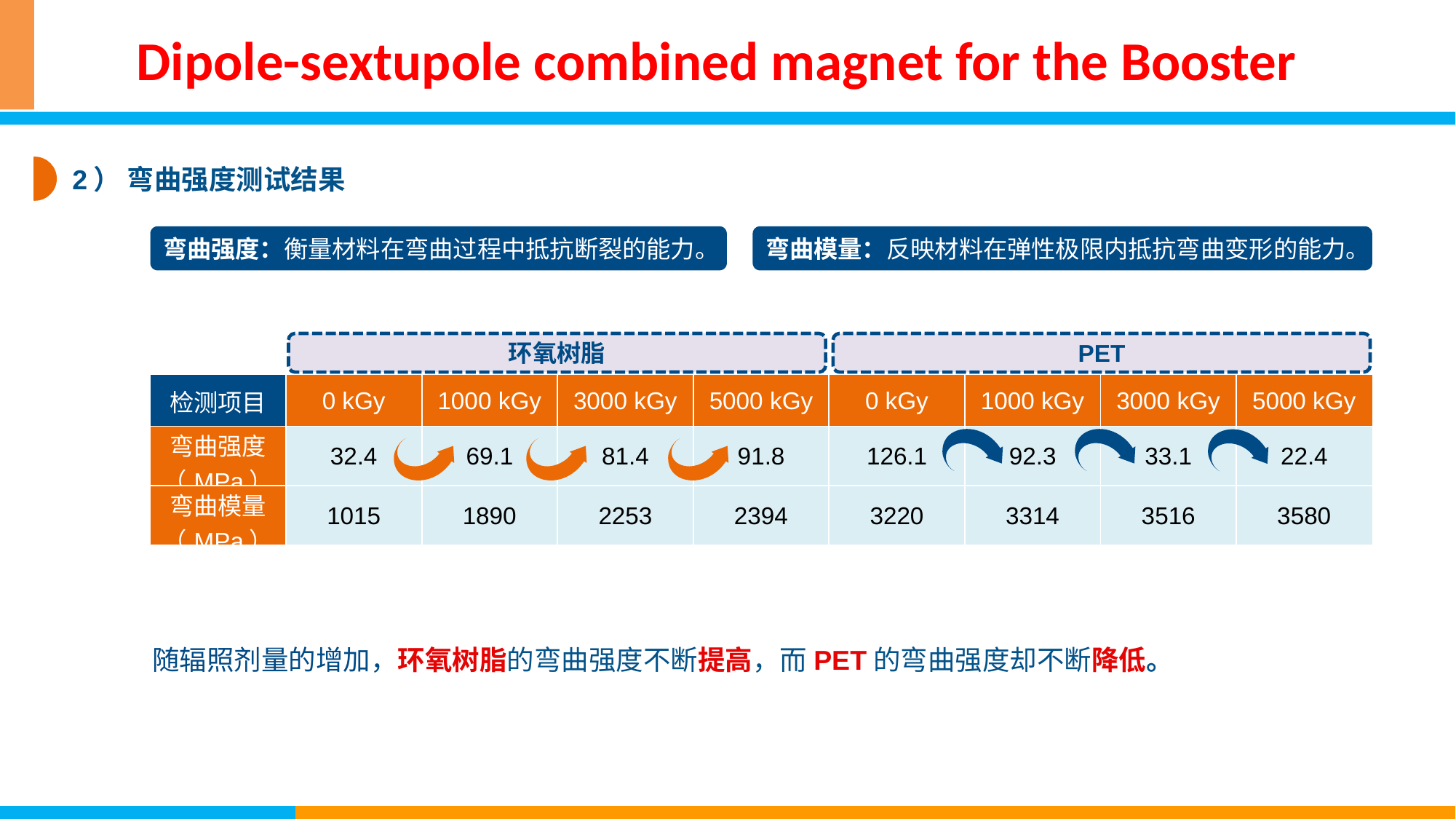

# Dipole-sextupole combined magnet for the Booster

2） 弯曲强度测试结果
弯曲模量：反映材料在弹性极限内抵抗弯曲变形的能力。
弯曲强度：衡量材料在弯曲过程中抵抗断裂的能力。
环氧树脂
PET
| 检测项目 | 0 kGy | 1000 kGy | 3000 kGy | 5000 kGy | 0 kGy | 1000 kGy | 3000 kGy | 5000 kGy |
| --- | --- | --- | --- | --- | --- | --- | --- | --- |
| 弯曲强度（MPa） | 32.4 | 69.1 | 81.4 | 91.8 | 126.1 | 92.3 | 33.1 | 22.4 |
| 弯曲模量 （MPa） | 1015 | 1890 | 2253 | 2394 | 3220 | 3314 | 3516 | 3580 |

随辐照剂量的增加，环氧树脂的弯曲强度不断提高，而PET的弯曲强度却不断降低。